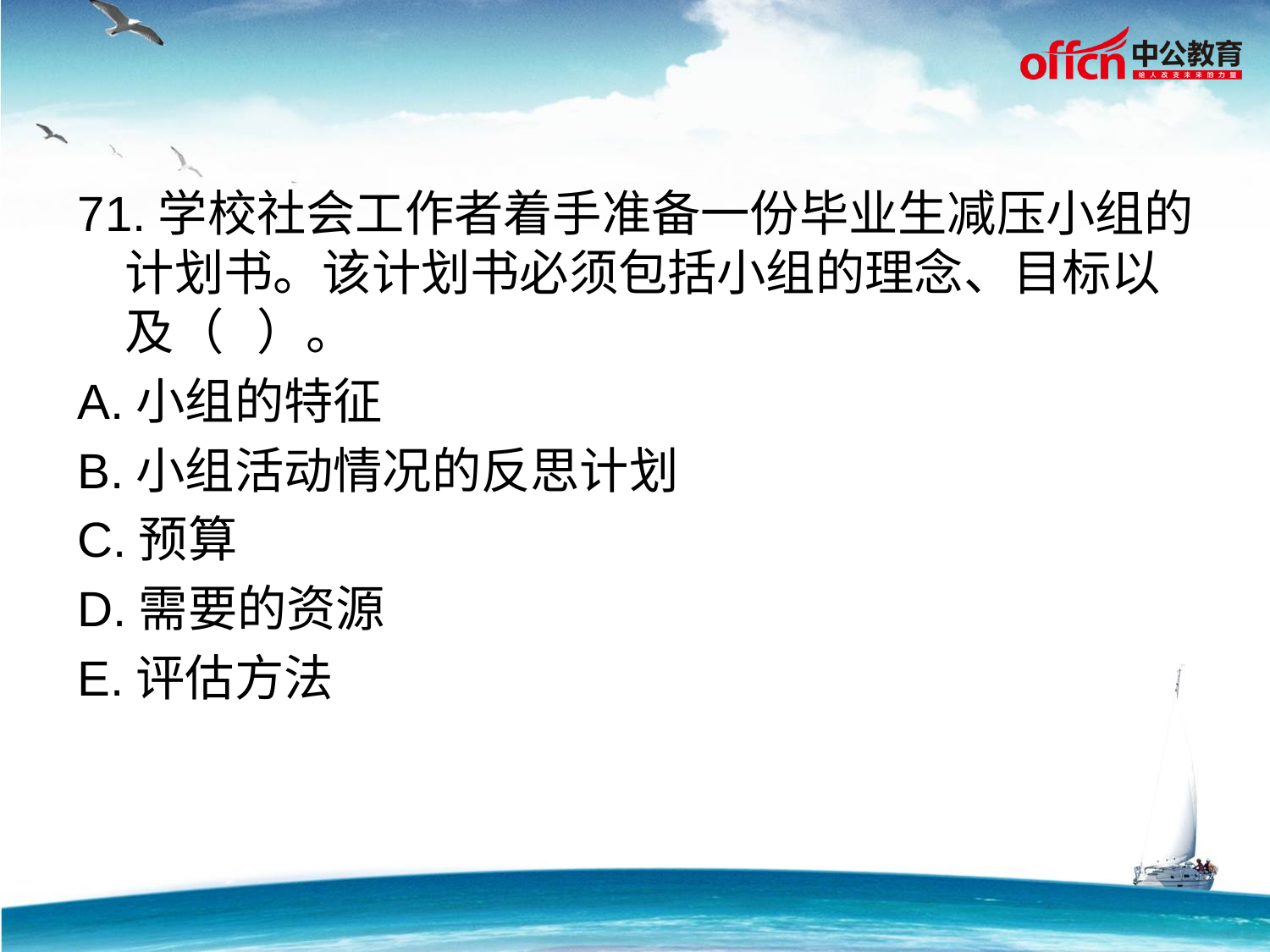

71.学校社会工作者着手准备一份毕业生减压小组的计划书。该计划书必须包括小组的理念、目标以及（   ）。
A.小组的特征
B.小组活动情况的反思计划
C.预算
D.需要的资源
E.评估方法